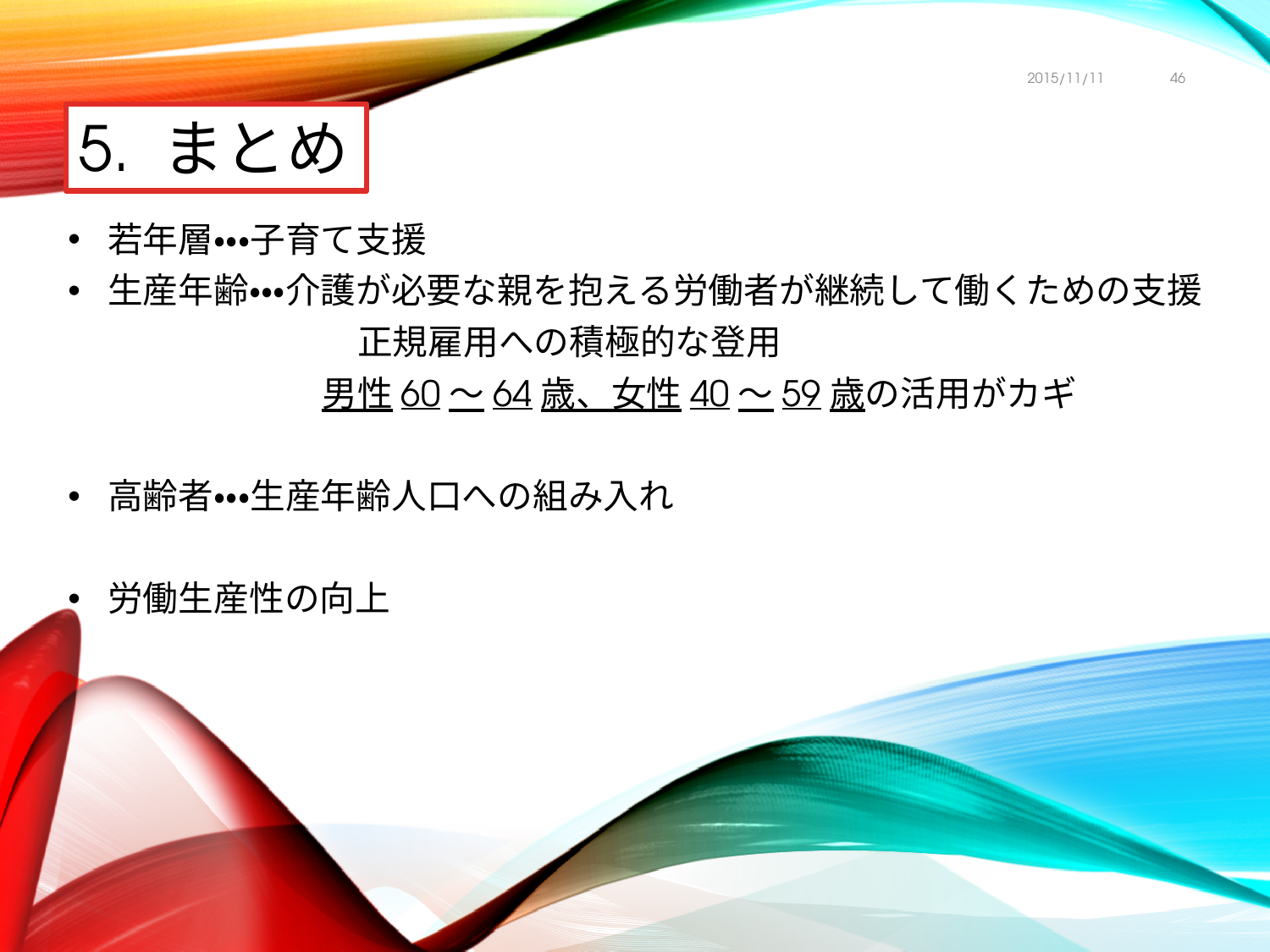

2015/11/11
46
# 5. まとめ
若年層・・・子育て支援
生産年齢・・・介護が必要な親を抱える労働者が継続して働くための支援
		　正規雇用への積極的な登用
		男性60～64歳、女性40～59歳の活用がカギ

高齢者・・・生産年齢人口への組み入れ

労働生産性の向上